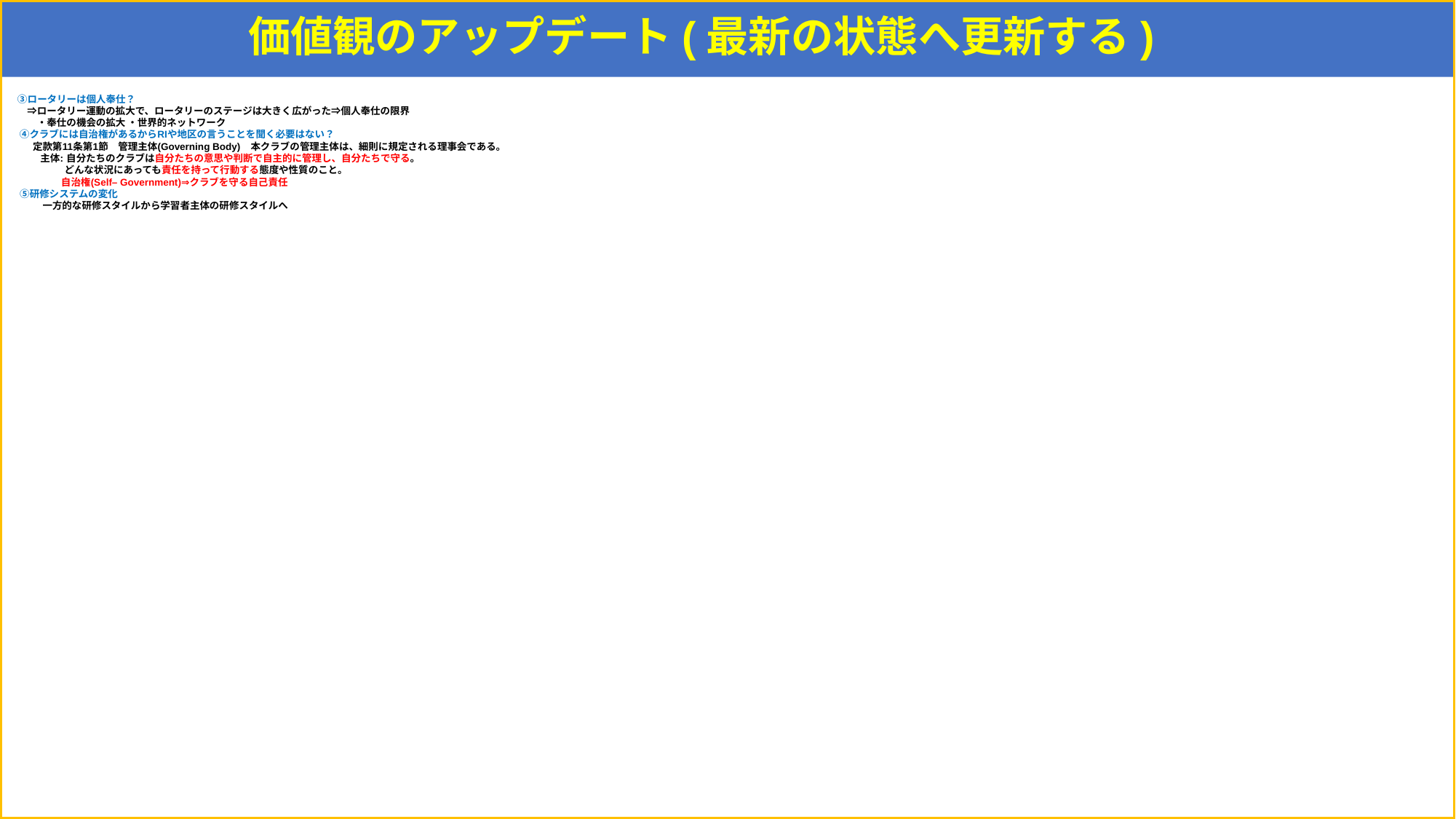

# 価値観のアップデート(最新の状態へ更新する)

   ③ロータリーは個人奉仕？
　   ⇒ロータリー運動の拡大で、ロータリーのステージは大きく広がった⇒個人奉仕の限界
　　   ・奉仕の機会の拡大 ・世界的ネットワーク
    ④クラブには自治権があるからRIや地区の言うことを聞く必要はない？
　　 定款第11条第1節　管理主体(Governing Body)　本クラブの管理主体は、細則に規定される理事会である。
　　　主体: 自分たちのクラブは自分たちの意思や判断で自主的に管理し、自分たちで守る。
　　　　  　どんな状況にあっても責任を持って行動する態度や性質のこと。
　   　　　  自治権(Self– Government)⇒クラブを守る自己責任
    ⑤研修システムの変化
　 　　一方的な研修スタイルから学習者主体の研修スタイルへ